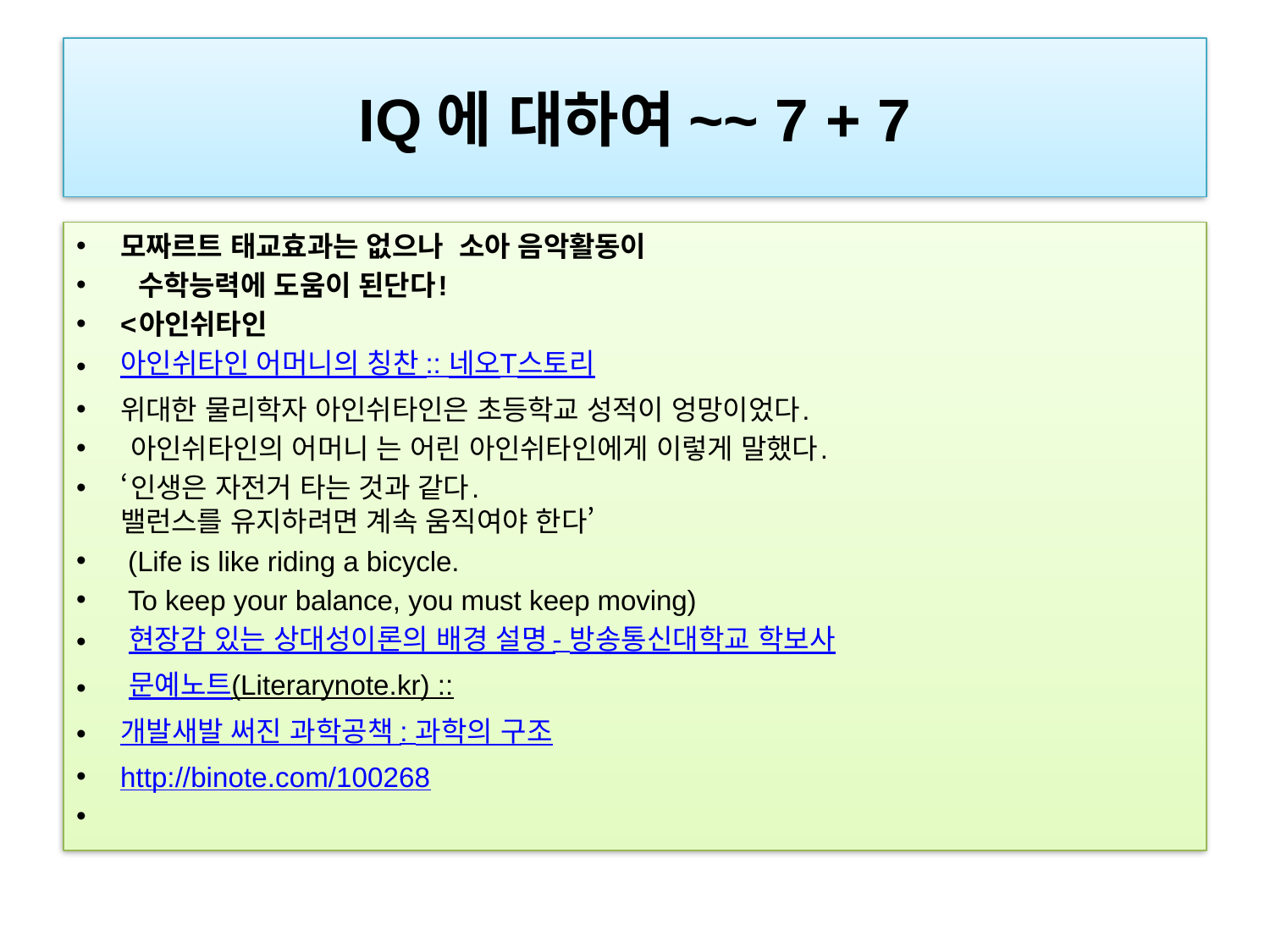

# IQ에 대하여~~ 7 + 7
모짜르트 태교효과는 없으나  소아 음악활동이
  수학능력에 도움이 된단다!
<아인쉬타인
아인쉬타인 어머니의 칭찬 :: 네오T스토리
위대한 물리학자 아인쉬타인은 초등학교 성적이 엉망이었다.
 아인쉬타인의 어머니 는 어린 아인쉬타인에게 이렇게 말했다.
‘인생은 자전거 타는 것과 같다.
밸런스를 유지하려면 계속 움직여야 한다’
 (Life is like riding a bicycle.
 To keep your balance, you must keep moving)
 현장감 있는 상대성이론의 배경 설명 - 방송통신대학교 학보사
 문예노트(Literarynote.kr) ::
개발새발 써진 과학공책 : 과학의 구조
http://binote.com/100268